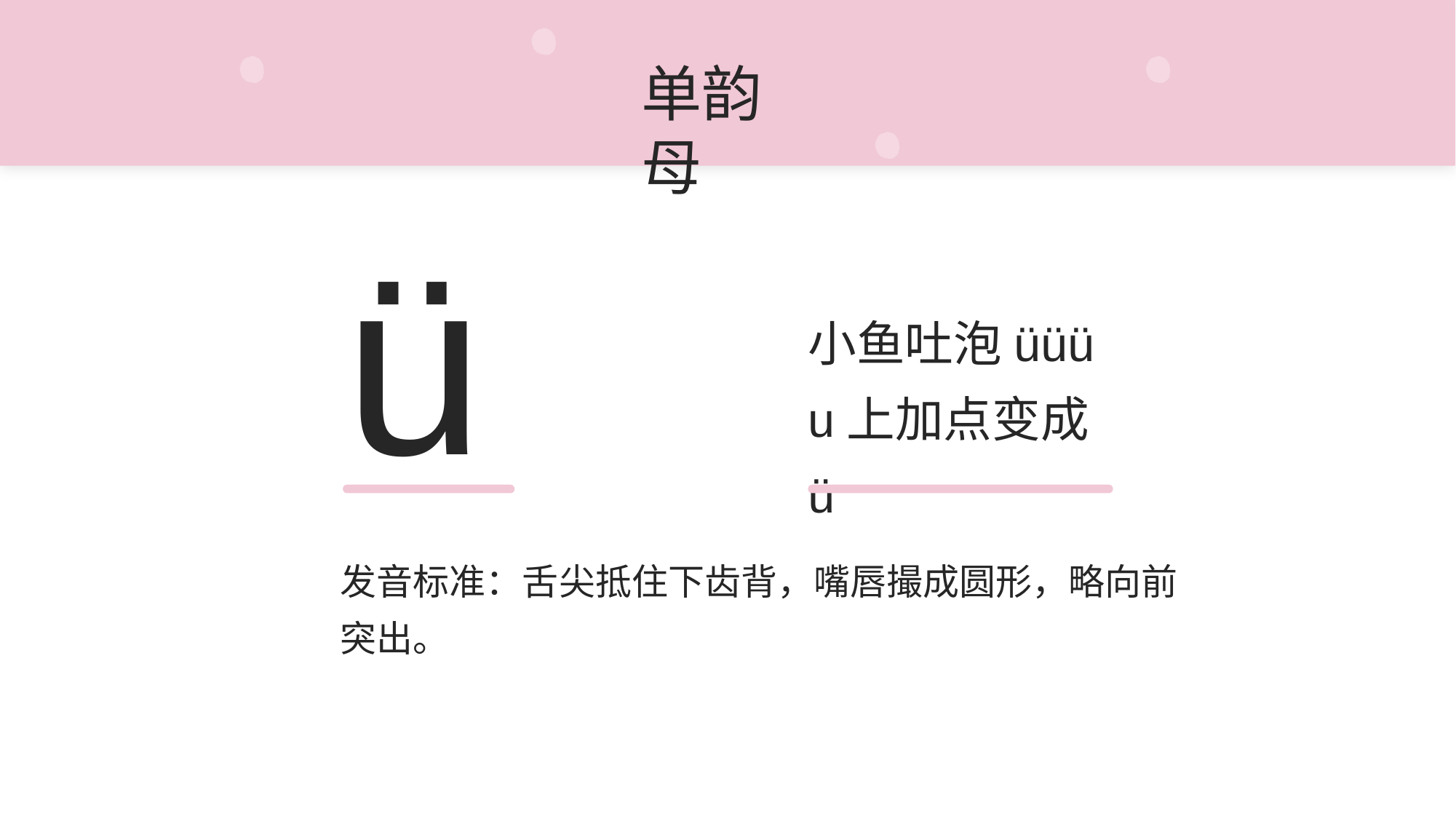

单韵母
ü
小鱼吐泡üüü
u上加点变成ü

发音标准：舌尖抵住下齿背，嘴唇撮成圆形，略向前突出。